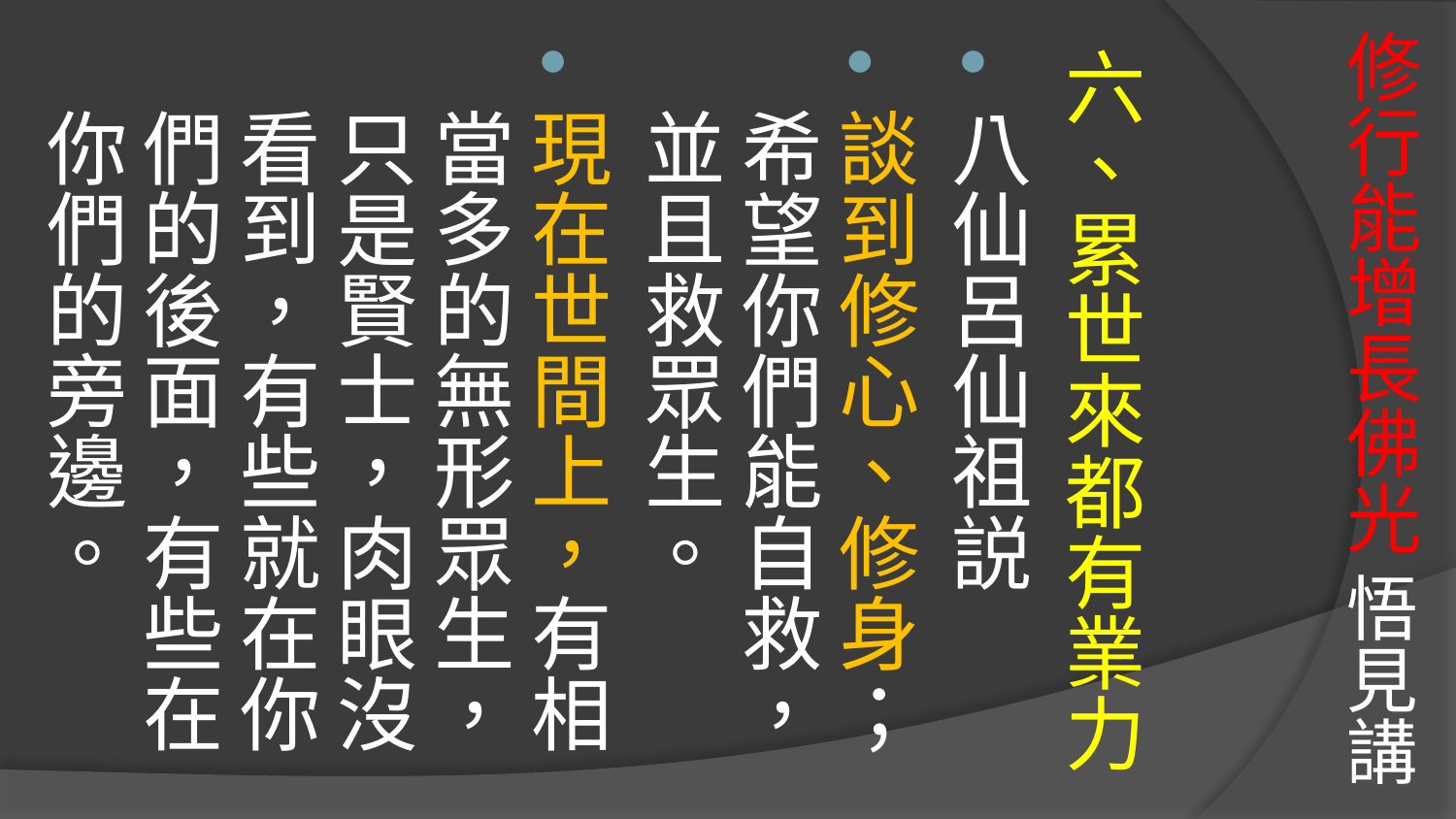

# 修行能增長佛光 悟見講
六、累世來都有業力
八仙呂仙祖説
談到修心、修身；希望你們能自救，並且救眾生。
現在世間上，有相當多的無形眾生，只是賢士，肉眼沒看到，有些就在你們的後面，有些在你們的旁邊。